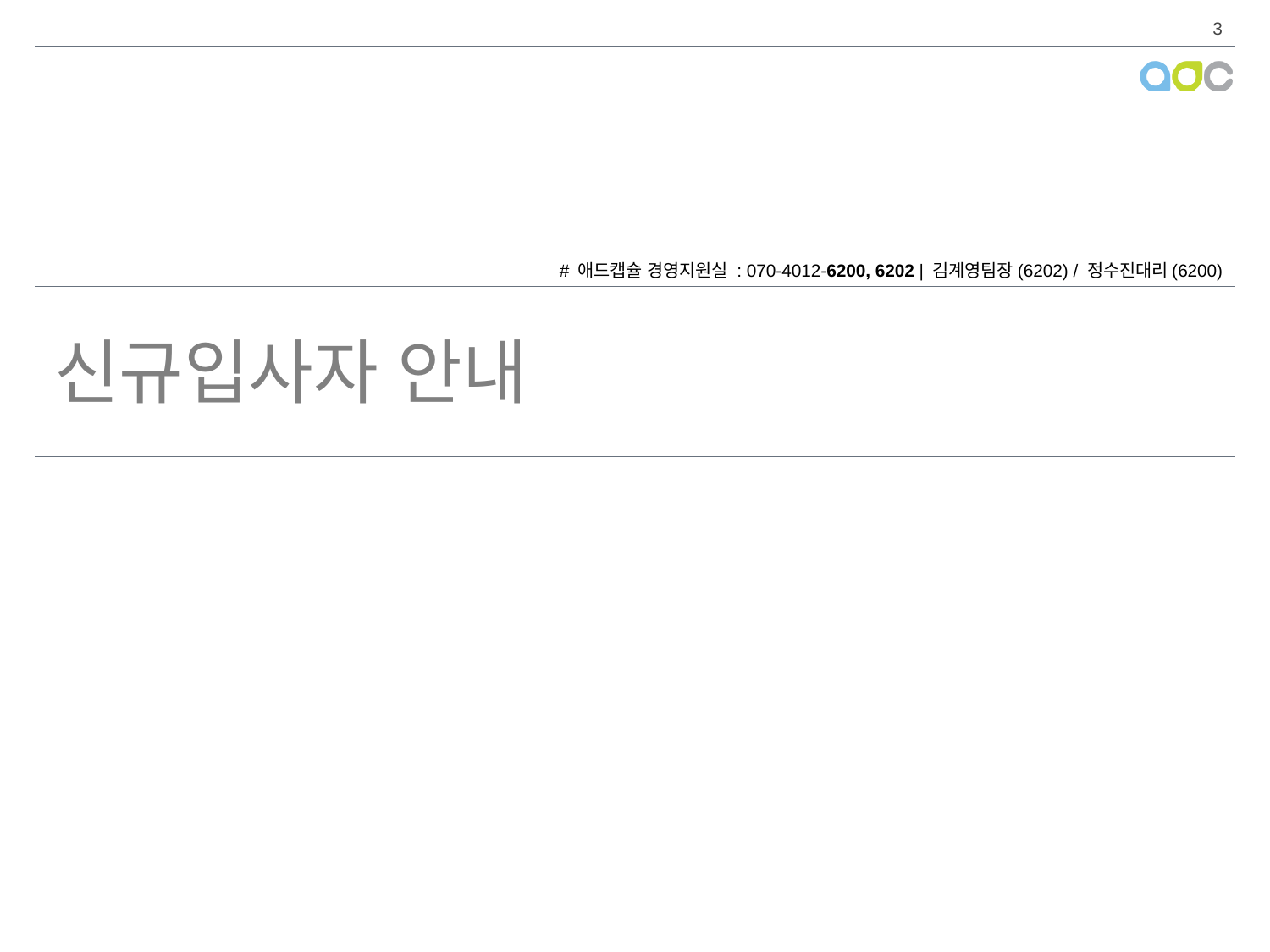

# 애드캡슐 경영지원실 : 070-4012-6200, 6202 | 김계영팀장(6202) / 정수진대리(6200)
신규입사자 안내